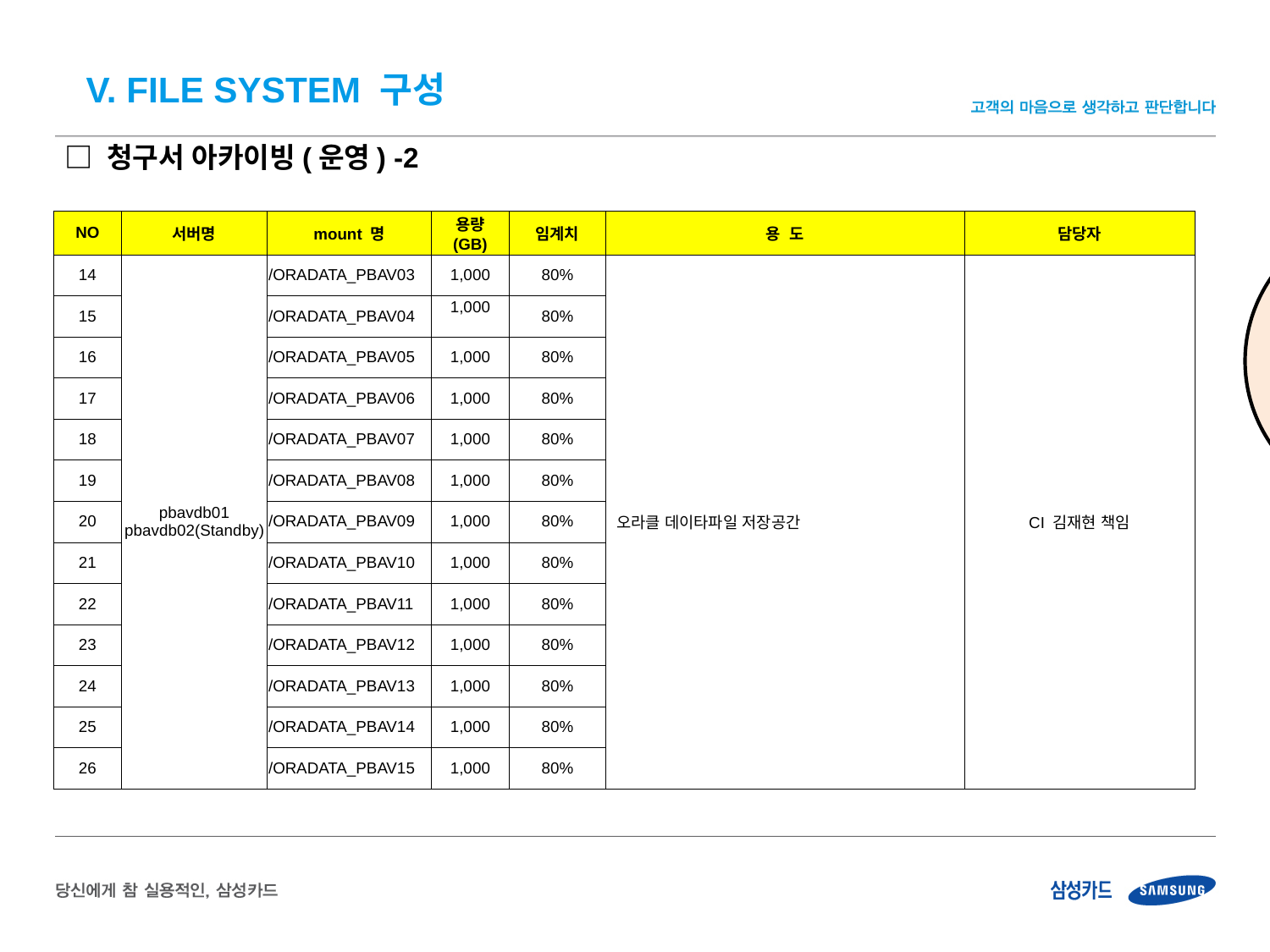

V. File System 구성
□ 청구서 아카이빙(운영) -2
| NO | 서버명 | mount 명 | 용량 (GB) | 임계치 | 용 도 | 담당자 |
| --- | --- | --- | --- | --- | --- | --- |
| 14 | pbavdb01 pbavdb02(Standby) | /ORADATA\_PBAV03 | 1,000 | 80% | 오라클 데이타파일 저장공간 | CI 김재현 책임 |
| 15 |  | /ORADATA\_PBAV04 | 1,000 | 80% |  |  |
| 16 |  | /ORADATA\_PBAV05 | 1,000 | 80% |  |  |
| 17 |  | /ORADATA\_PBAV06 | 1,000 | 80% |  |  |
| 18 |  | /ORADATA\_PBAV07 | 1,000 | 80% |  |  |
| 19 |  | /ORADATA\_PBAV08 | 1,000 | 80% |  |  |
| 20 |  | /ORADATA\_PBAV09 | 1,000 | 80% |  |  |
| 21 |  | /ORADATA\_PBAV10 | 1,000 | 80% |  |  |
| 22 |  | /ORADATA\_PBAV11 | 1,000 | 80% |  |  |
| 23 |  | /ORADATA\_PBAV12 | 1,000 | 80% |  |  |
| 24 |  | /ORADATA\_PBAV13 | 1,000 | 80% |  |  |
| 25 |  | /ORADATA\_PBAV14 | 1,000 | 80% |  |  |
| 26 |  | /ORADATA\_PBAV15 | 1,000 | 80% |  |  |
영실 작성